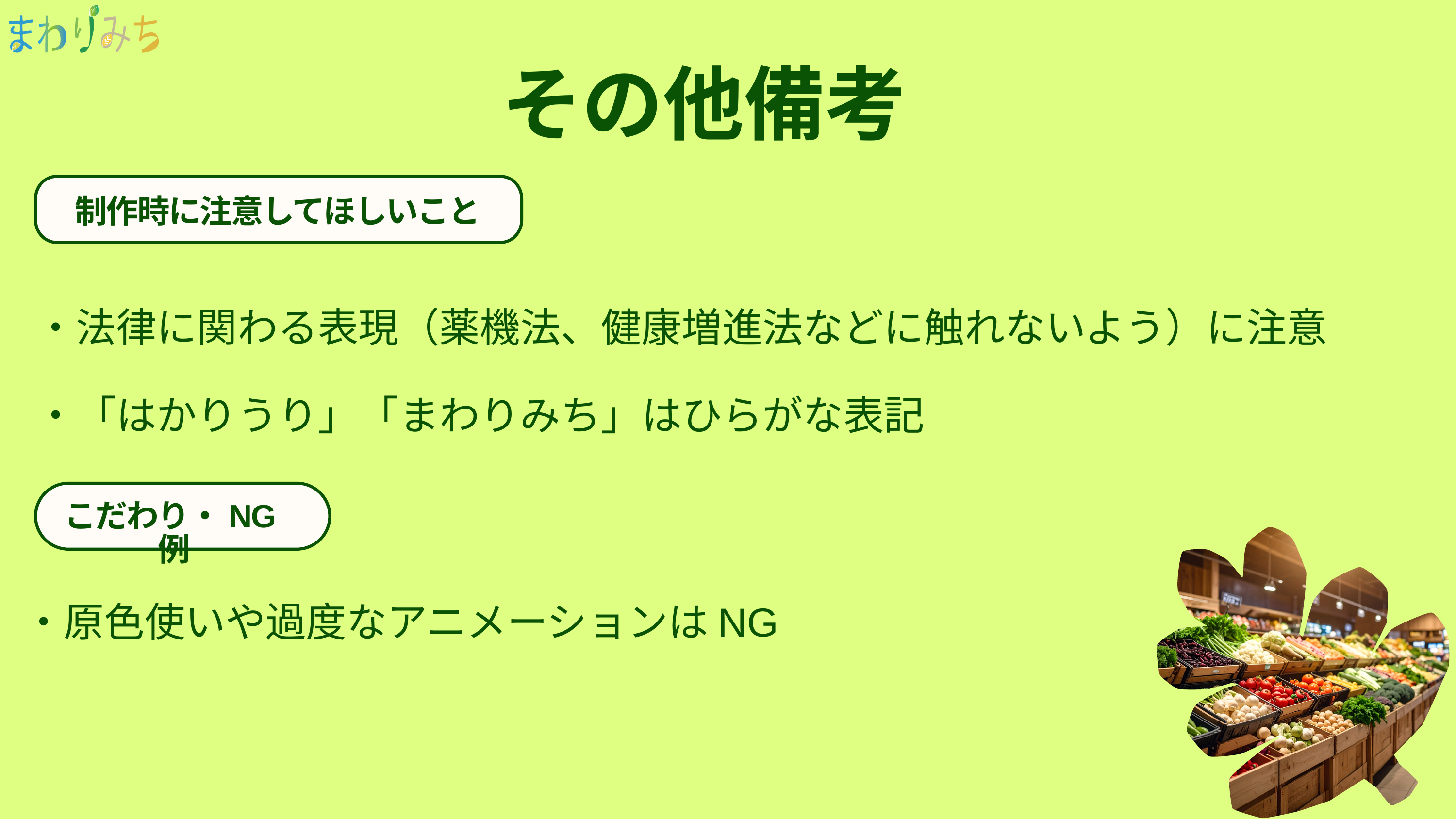

その他備考

制作時に注意してほしいこと
・法律に関わる表現（薬機法、健康増進法などに触れないよう）に注意
・「はかりうり」「まわりみち」はひらがな表記

こだわり・NG例

・原色使いや過度なアニメーションはNG